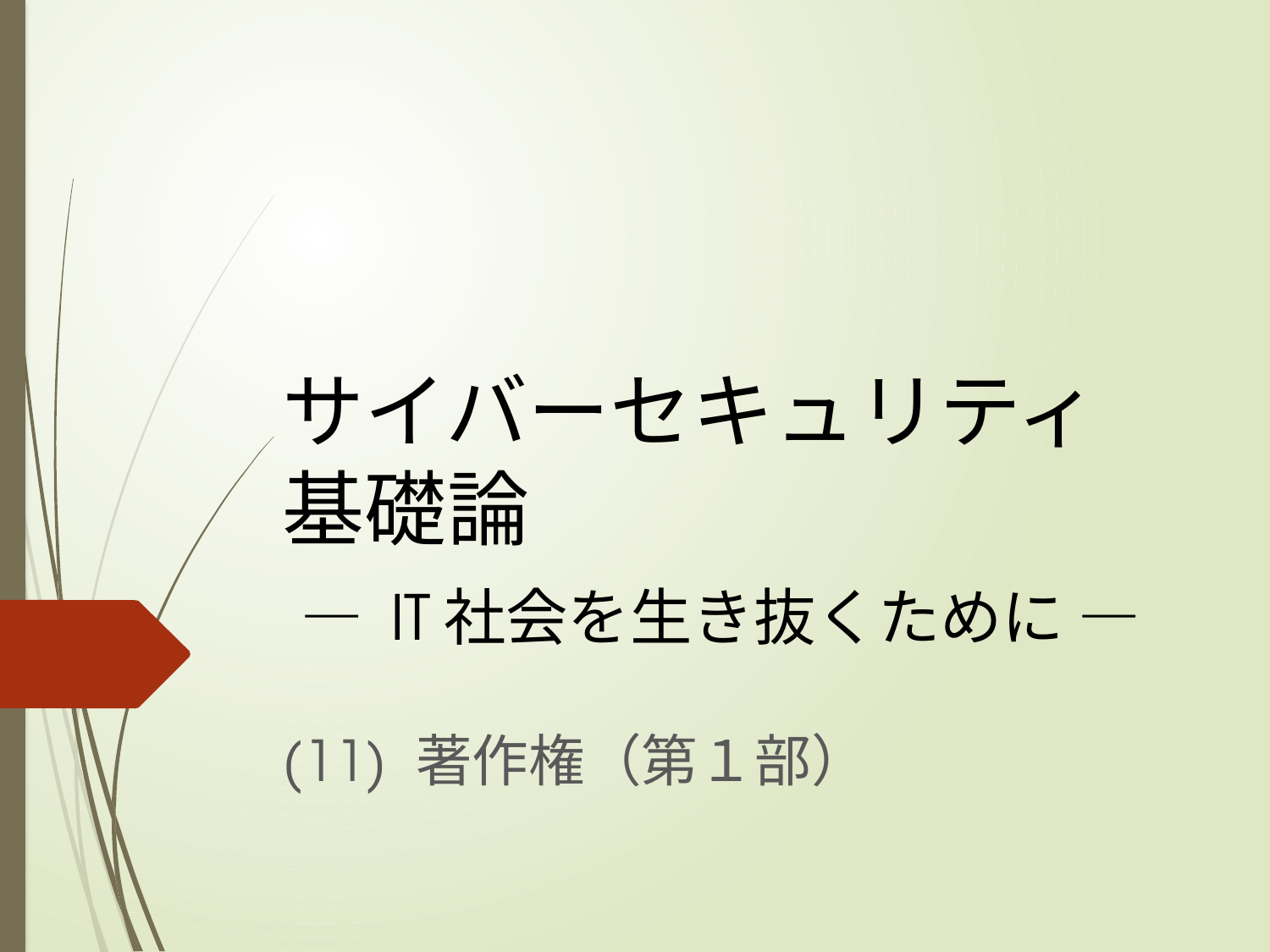

# サイバーセキュリティ基礎論 ― IT社会を生き抜くために ―

(11) 著作権（第１部）